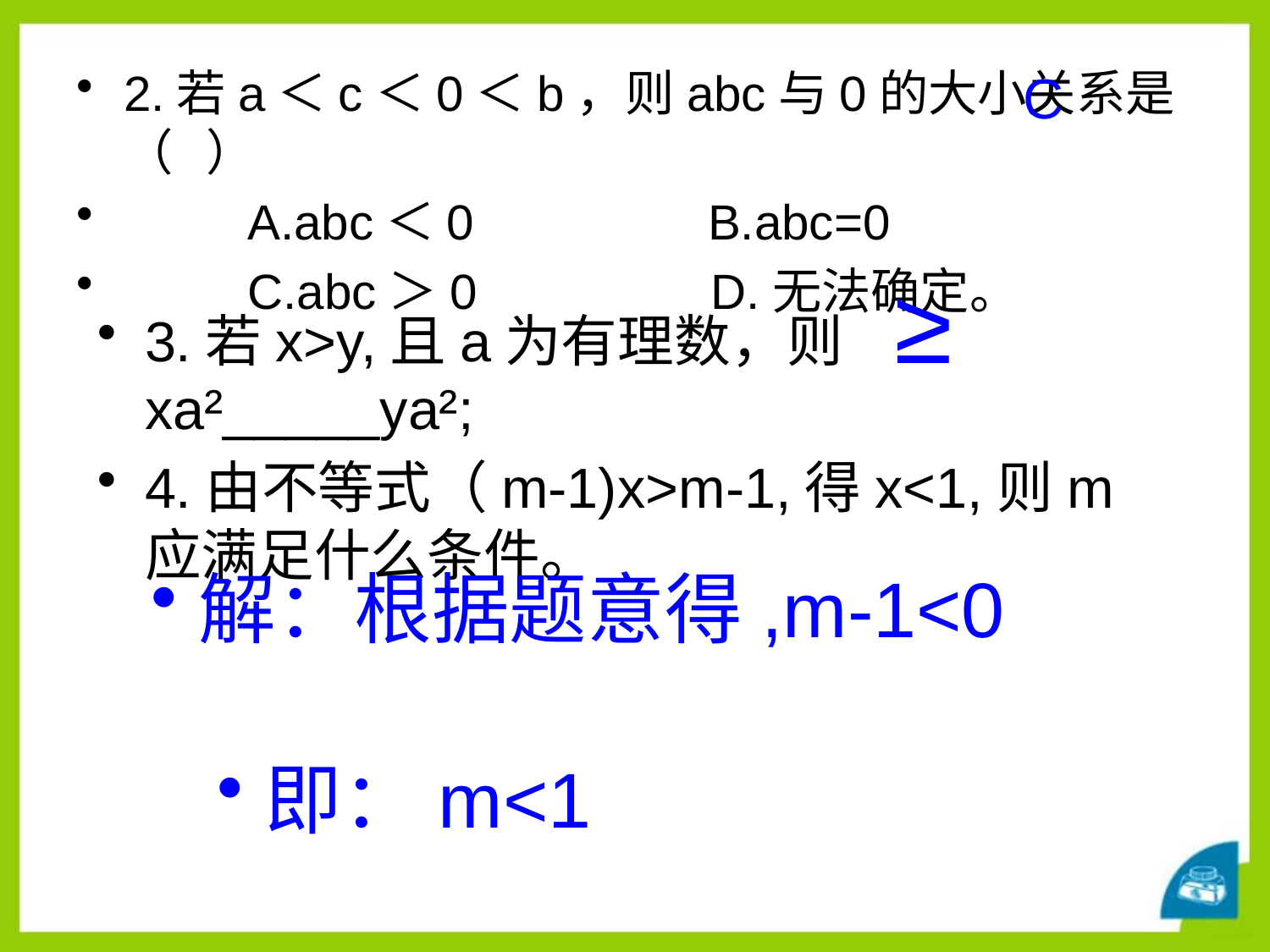

2.若a＜c＜0＜b，则abc与0的大小关系是（   ）
         A.abc＜0                 B.abc=0
         C.abc＞0                 D.无法确定。

C
≥
3.若x>y,且a为有理数，则xa²_____ya²;
4.由不等式（m-1)x>m-1,得x<1,则m应满足什么条件。
解：根据题意得,m-1<0
即：m<1